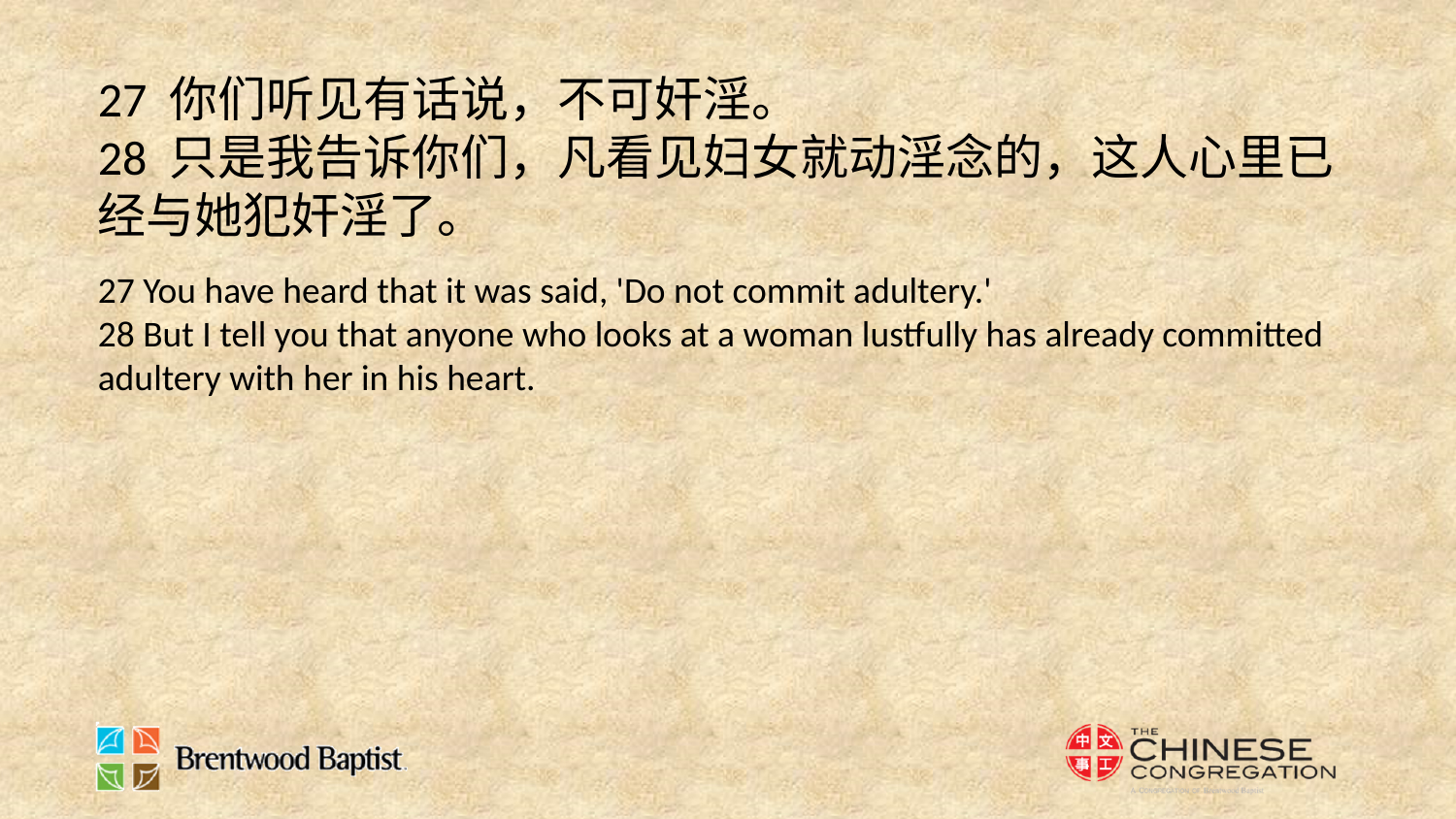

27 你们听见有话说，不可奸淫。
28 只是我告诉你们，凡看见妇女就动淫念的，这人心里已经与她犯奸淫了。

27 You have heard that it was said, 'Do not commit adultery.'
28 But I tell you that anyone who looks at a woman lustfully has already committed adultery with her in his heart.